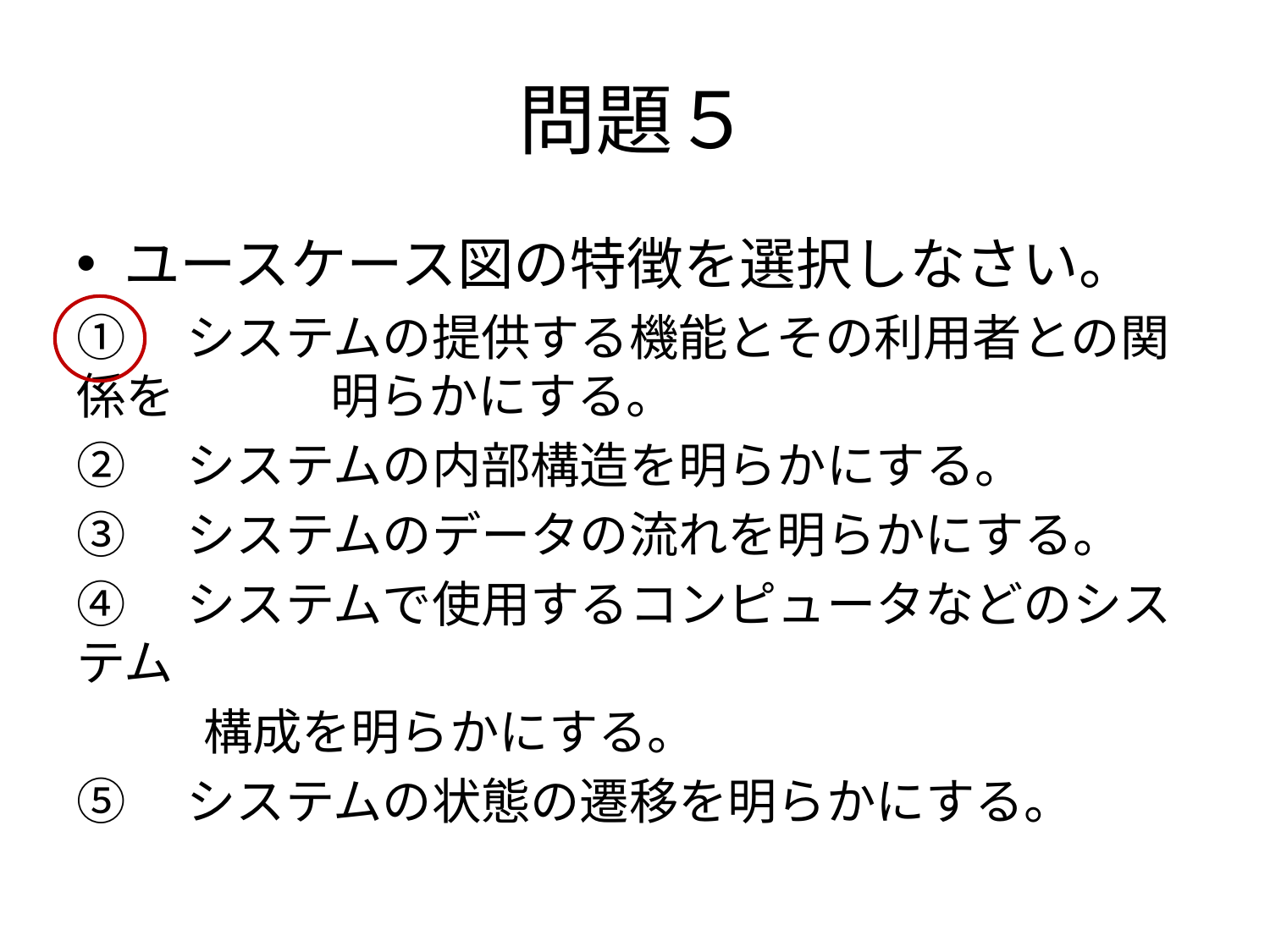

# 問題５
ユースケース図の特徴を選択しなさい。
①　システムの提供する機能とその利用者との関係を　　	明らかにする。
②　システムの内部構造を明らかにする。
③　システムのデータの流れを明らかにする。
④　システムで使用するコンピュータなどのシステム
	構成を明らかにする。
⑤　システムの状態の遷移を明らかにする。